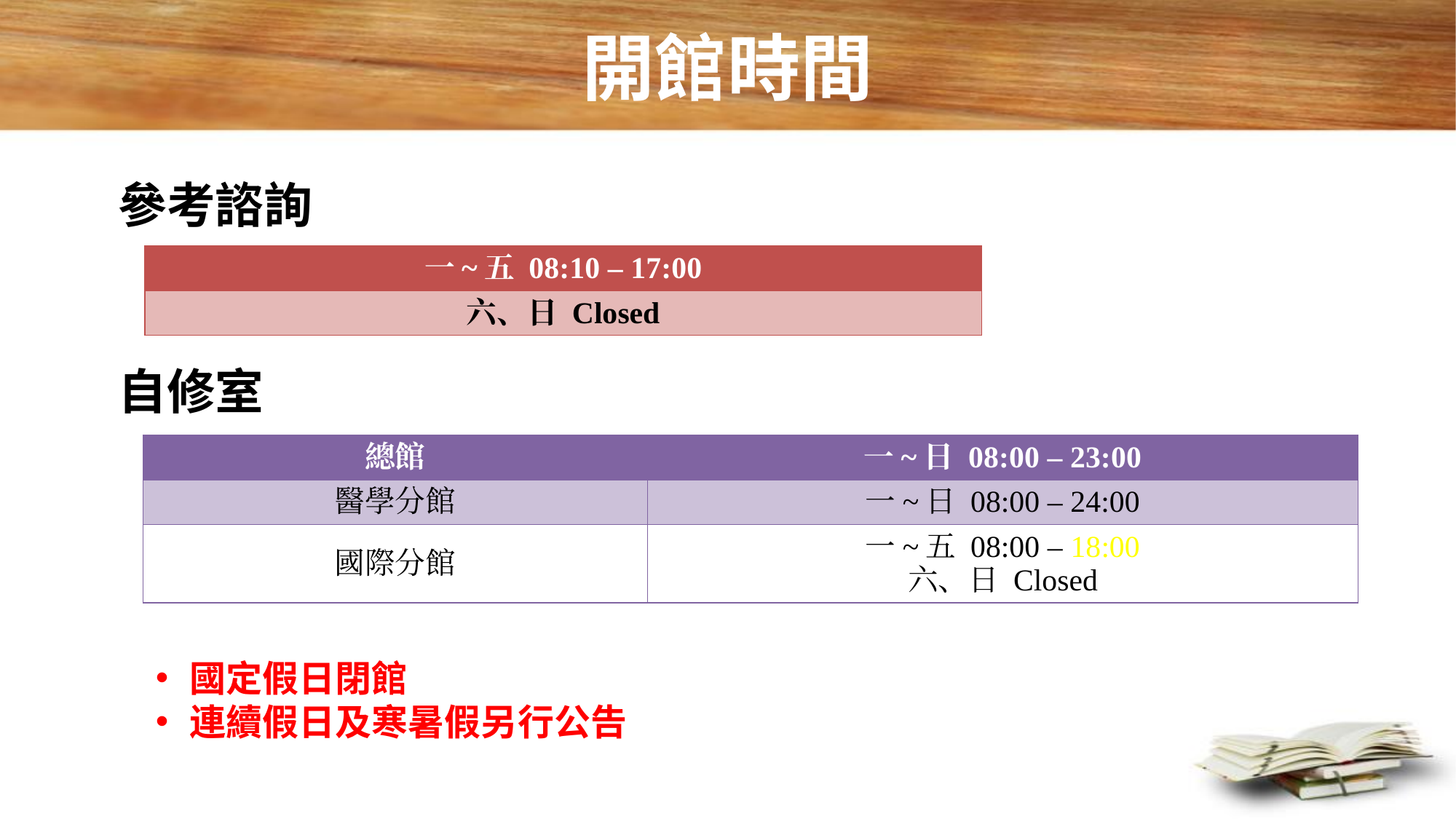

#
開館時間
  參考諮詢 Services

  自修室
| 一~五 08:10 – 17:00 |
| --- |
| 六、日 Closed |
| 總館 | 一~日 08:00 – 23:00 |
| --- | --- |
| 醫學分館 | 一~日 08:00 – 24:00 |
| 國際分館 | 一~五 08:00 – 18:00 六、日 Closed |
國定假日閉館
連續假日及寒暑假另行公告